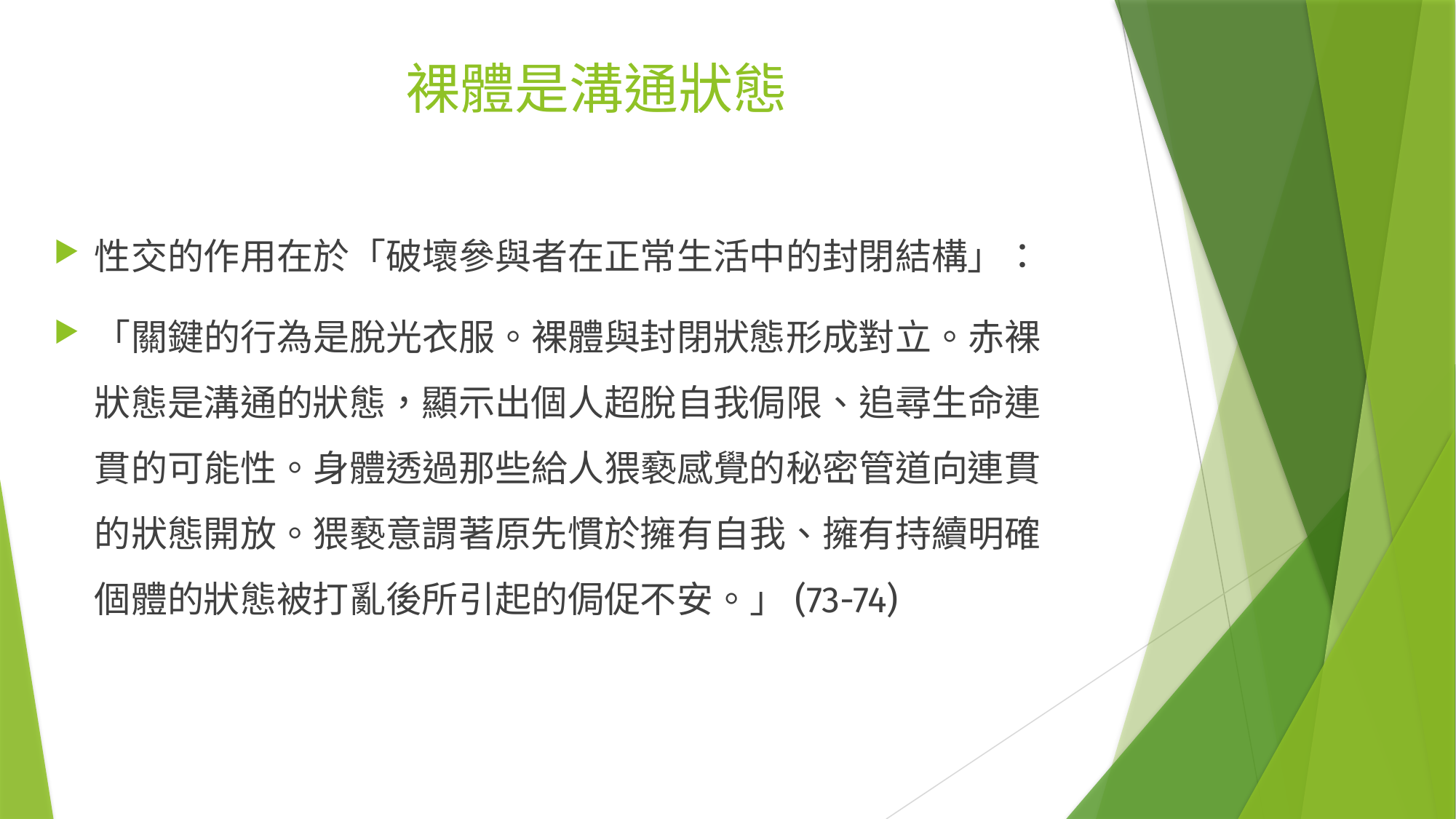

# 裸體是溝通狀態
性交的作用在於「破壞參與者在正常生活中的封閉結構」：
「關鍵的行為是脫光衣服。裸體與封閉狀態形成對立。赤裸狀態是溝通的狀態，顯示出個人超脫自我侷限、追尋生命連貫的可能性。身體透過那些給人猥褻感覺的秘密管道向連貫的狀態開放。猥褻意謂著原先慣於擁有自我、擁有持續明確個體的狀態被打亂後所引起的侷促不安。」(73-74)